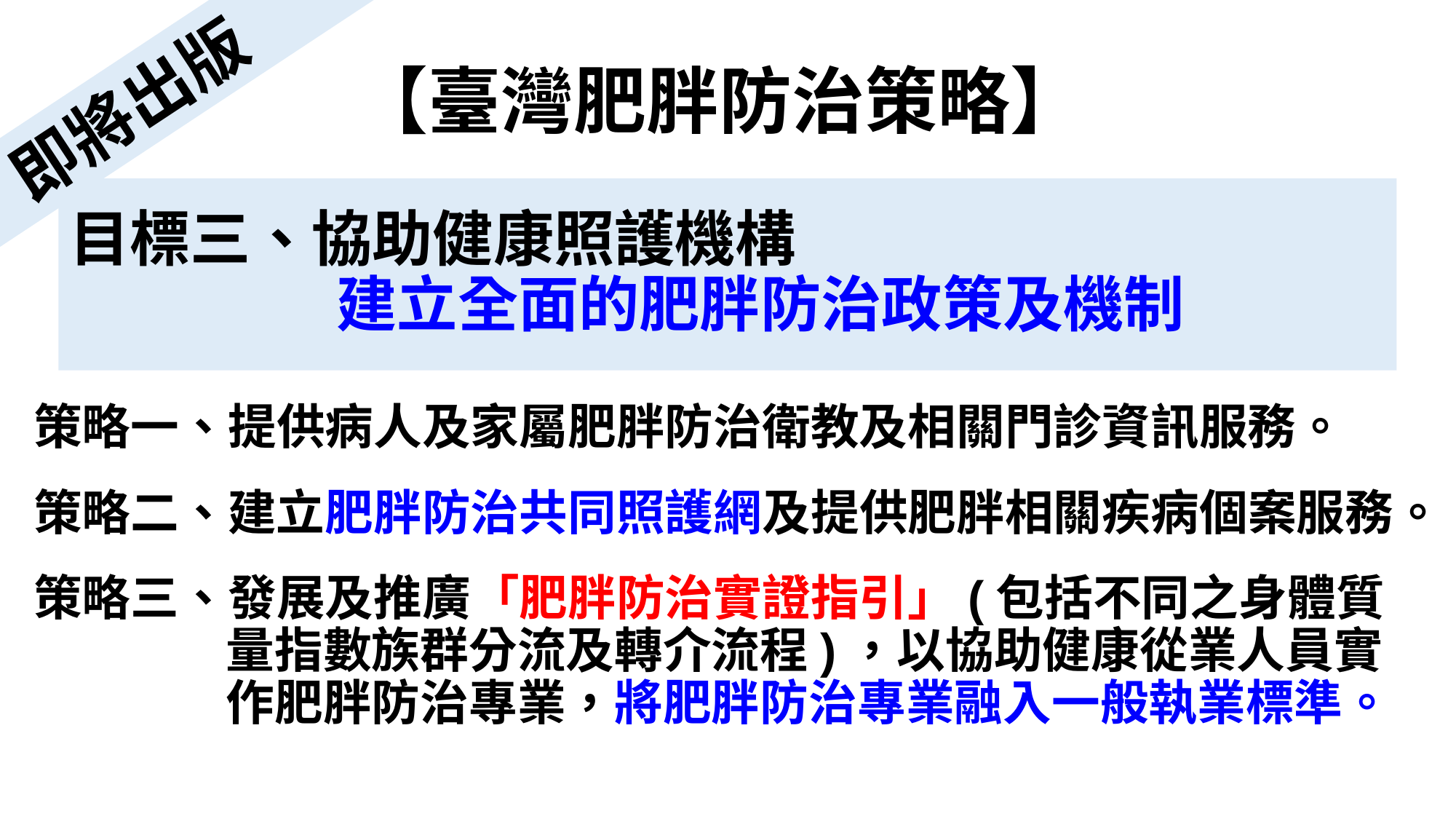

【臺灣肥胖防治策略】
即將出版
# 目標三、協助健康照護機構 建立全面的肥胖防治政策及機制
策略一、提供病人及家屬肥胖防治衛教及相關門診資訊服務。
策略二、建立肥胖防治共同照護網及提供肥胖相關疾病個案服務。
策略三、發展及推廣「肥胖防治實證指引」(包括不同之身體質量指數族群分流及轉介流程)，以協助健康從業人員實作肥胖防治專業，將肥胖防治專業融入一般執業標準。